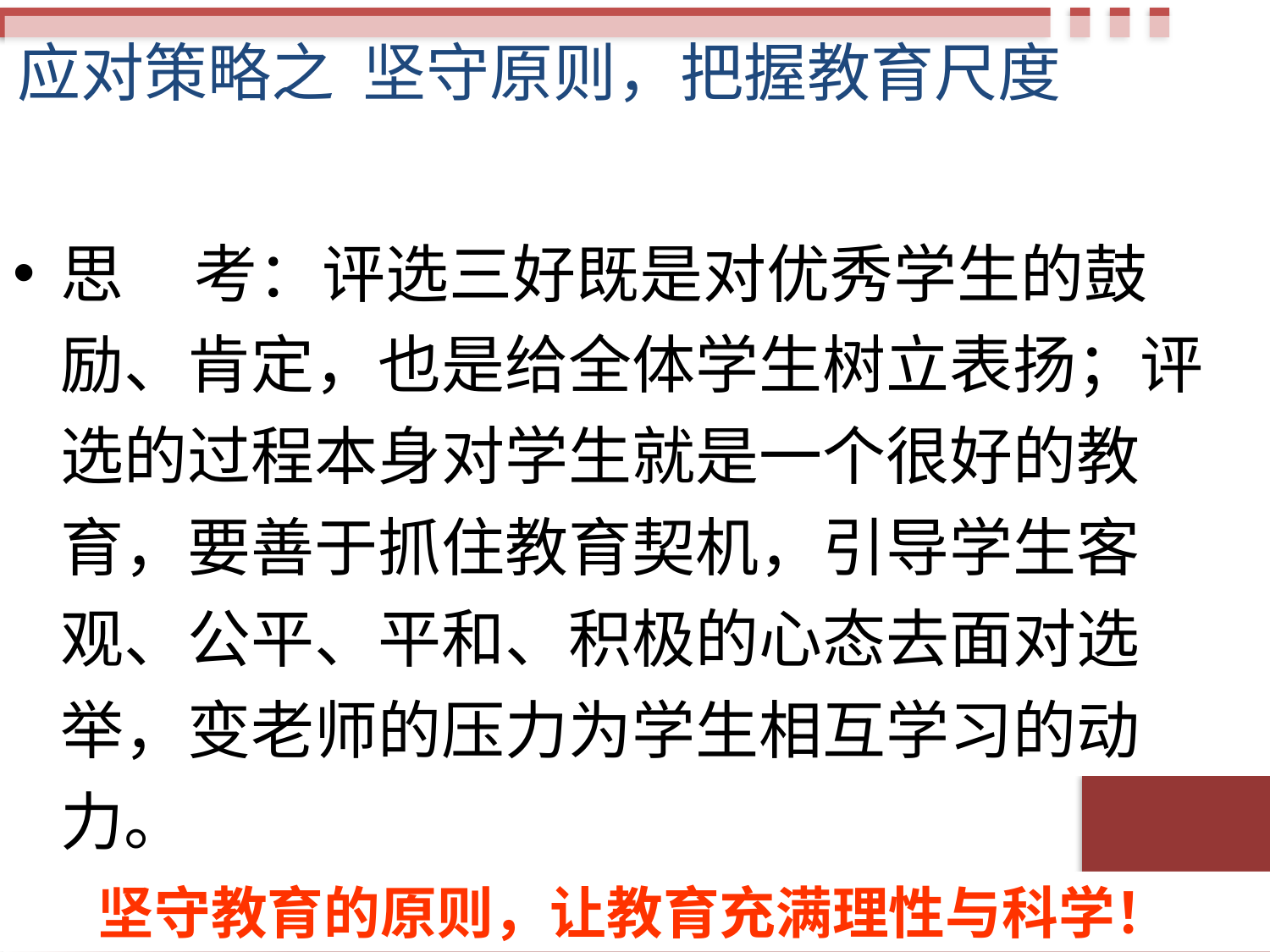

应对策略之  坚守原则，把握教育尺度
思     考：评选三好既是对优秀学生的鼓励、肯定，也是给全体学生树立表扬；评选的过程本身对学生就是一个很好的教育，要善于抓住教育契机，引导学生客观、公平、平和、积极的心态去面对选举，变老师的压力为学生相互学习的动力。

坚守教育的原则，让教育充满理性与科学！